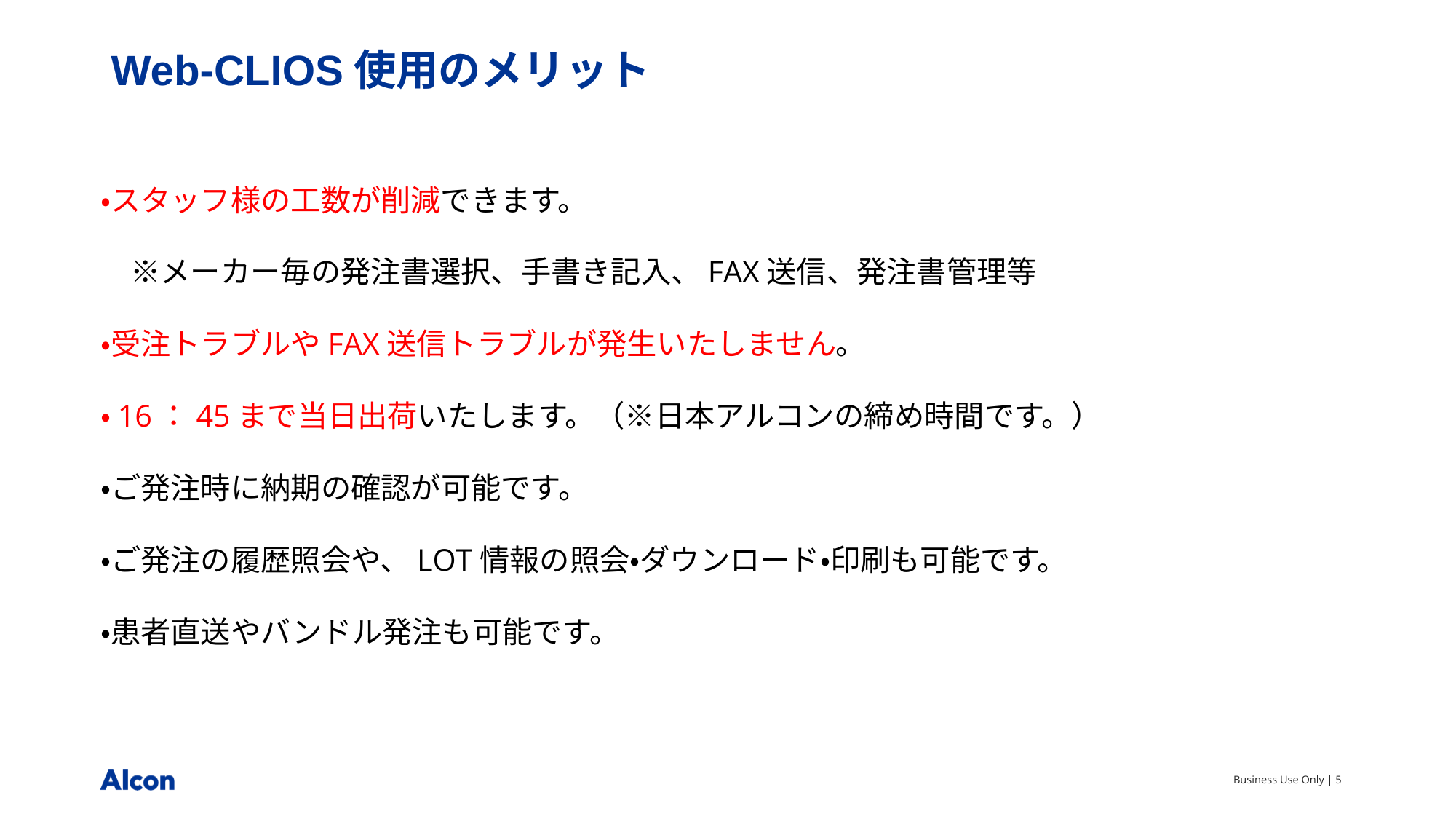

# Web-CLIOS使用のメリット

・スタッフ様の工数が削減できます。
　※メーカー毎の発注書選択、手書き記入、FAX送信、発注書管理等
・受注トラブルやFAX送信トラブルが発生いたしません。
・16：45まで当日出荷いたします。（※日本アルコンの締め時間です。）
・ご発注時に納期の確認が可能です。
・ご発注の履歴照会や、LOT情報の照会・ダウンロード・印刷も可能です。
・患者直送やバンドル発注も可能です。